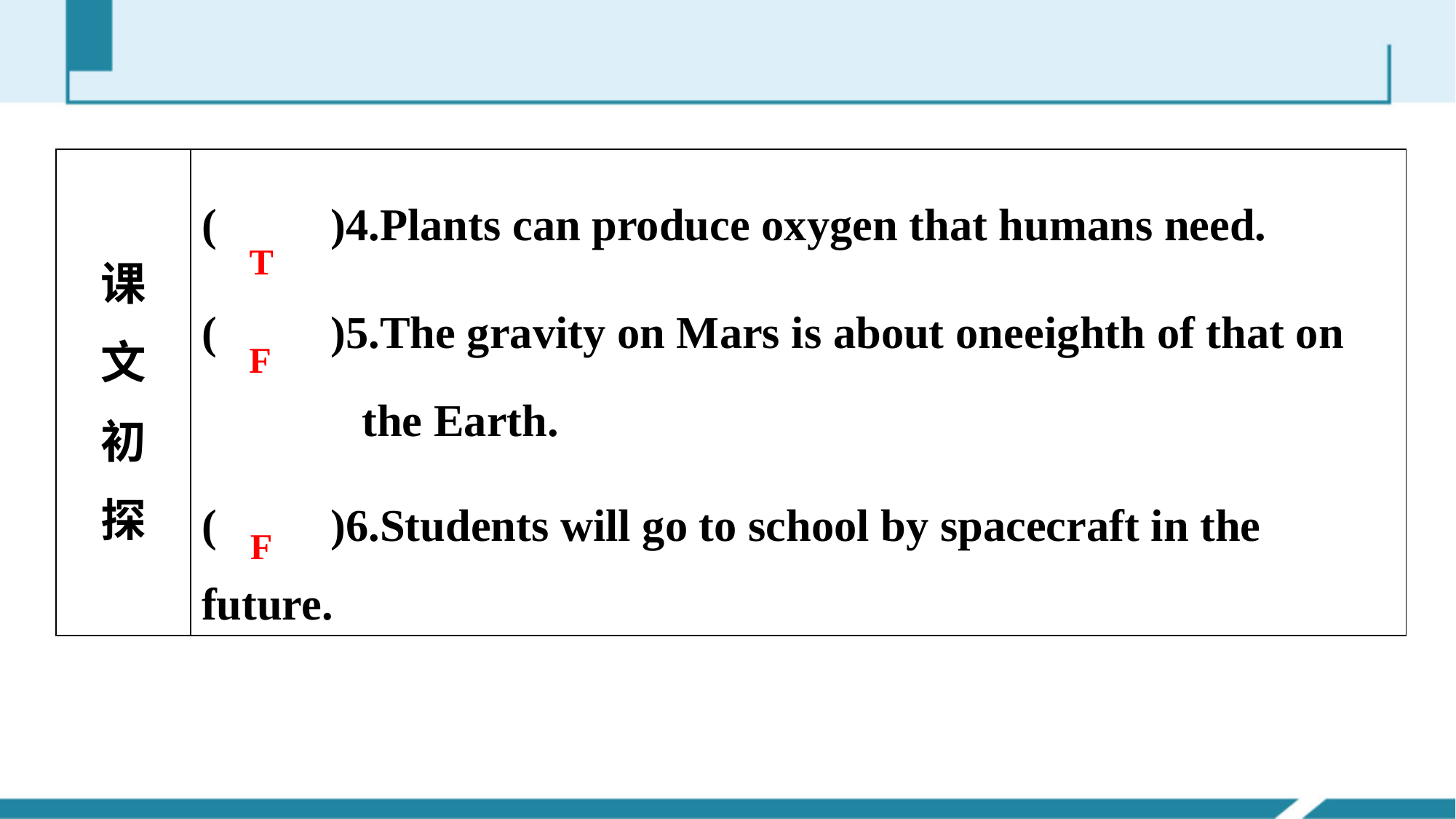

| 课 文 初 探 | (　　)4.Plants can produce oxygen that humans need. (　　)5.The gravity on Mars is about one­eighth of that on the Earth. (　　)6.Students will go to school by spacecraft in the future. |
| --- | --- |
T
F

F